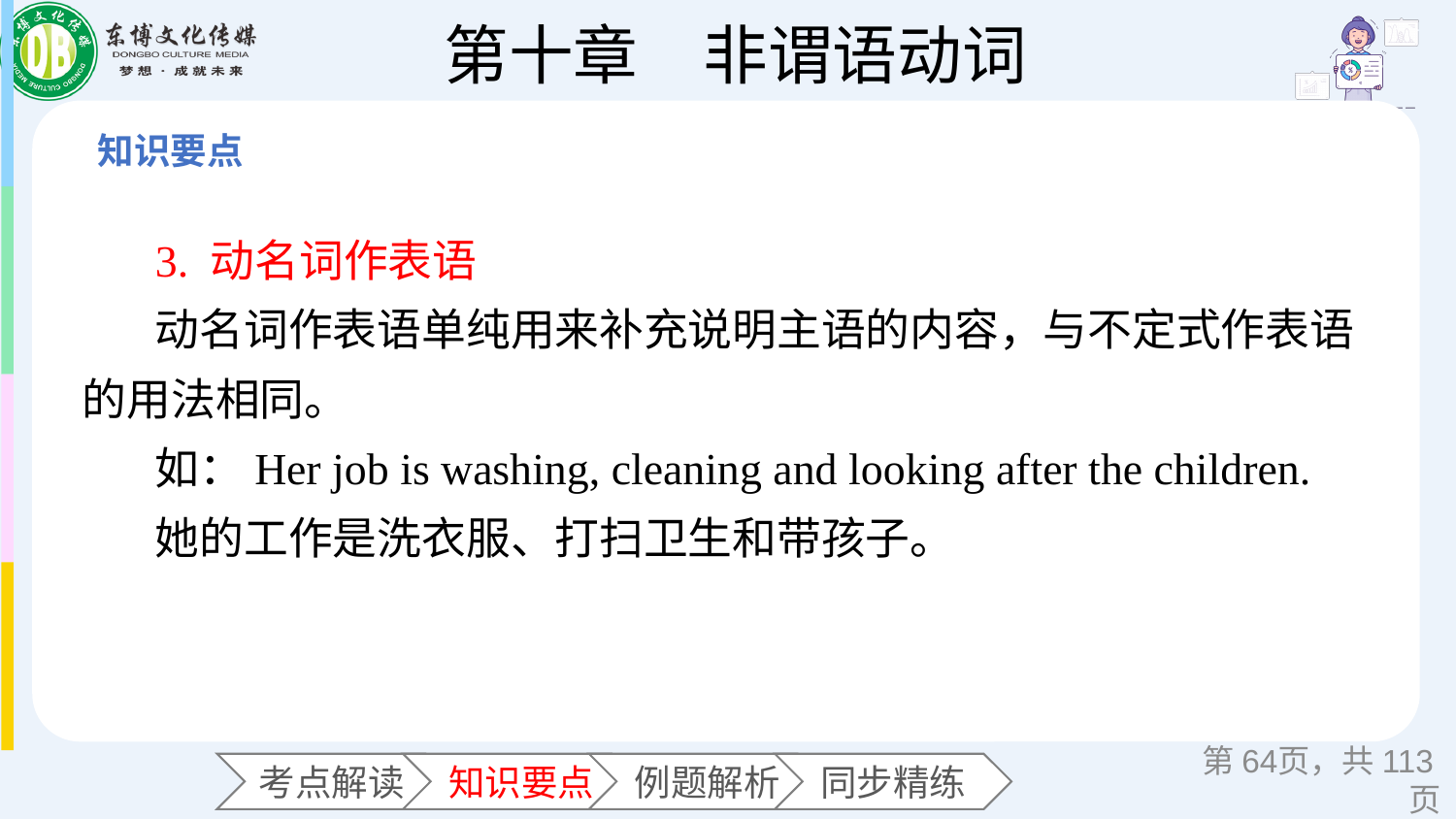

3. 动名词作表语
动名词作表语单纯用来补充说明主语的内容，与不定式作表语的用法相同。
如：Her job is washing, cleaning and looking after the children.
她的工作是洗衣服、打扫卫生和带孩子。
第64页，共113页